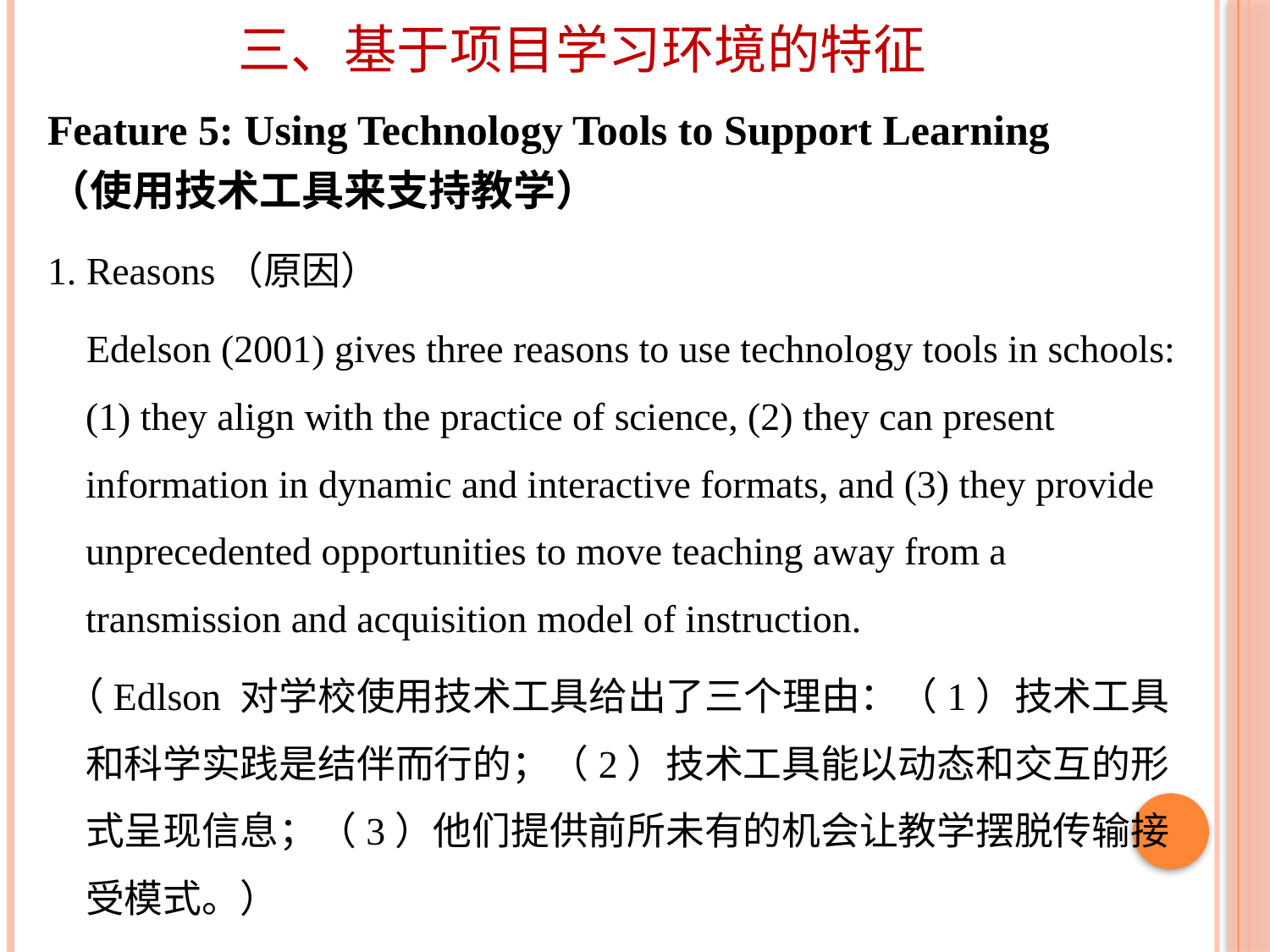

# 三、基于项目学习环境的特征
Feature 5: Using Technology Tools to Support Learning
（使用技术工具来支持教学）
1. Reasons（原因）
    Edelson (2001) gives three reasons to use technology tools in schools: (1) they align with the practice of science, (2) they can present information in dynamic and interactive formats, and (3) they provide unprecedented opportunities to move teaching away from a transmission and acquisition model of instruction.
 （Edlson 对学校使用技术工具给出了三个理由：（1）技术工具和科学实践是结伴而行的；（2）技术工具能以动态和交互的形式呈现信息；（3）他们提供前所未有的机会让教学摆脱传输接受模式。）